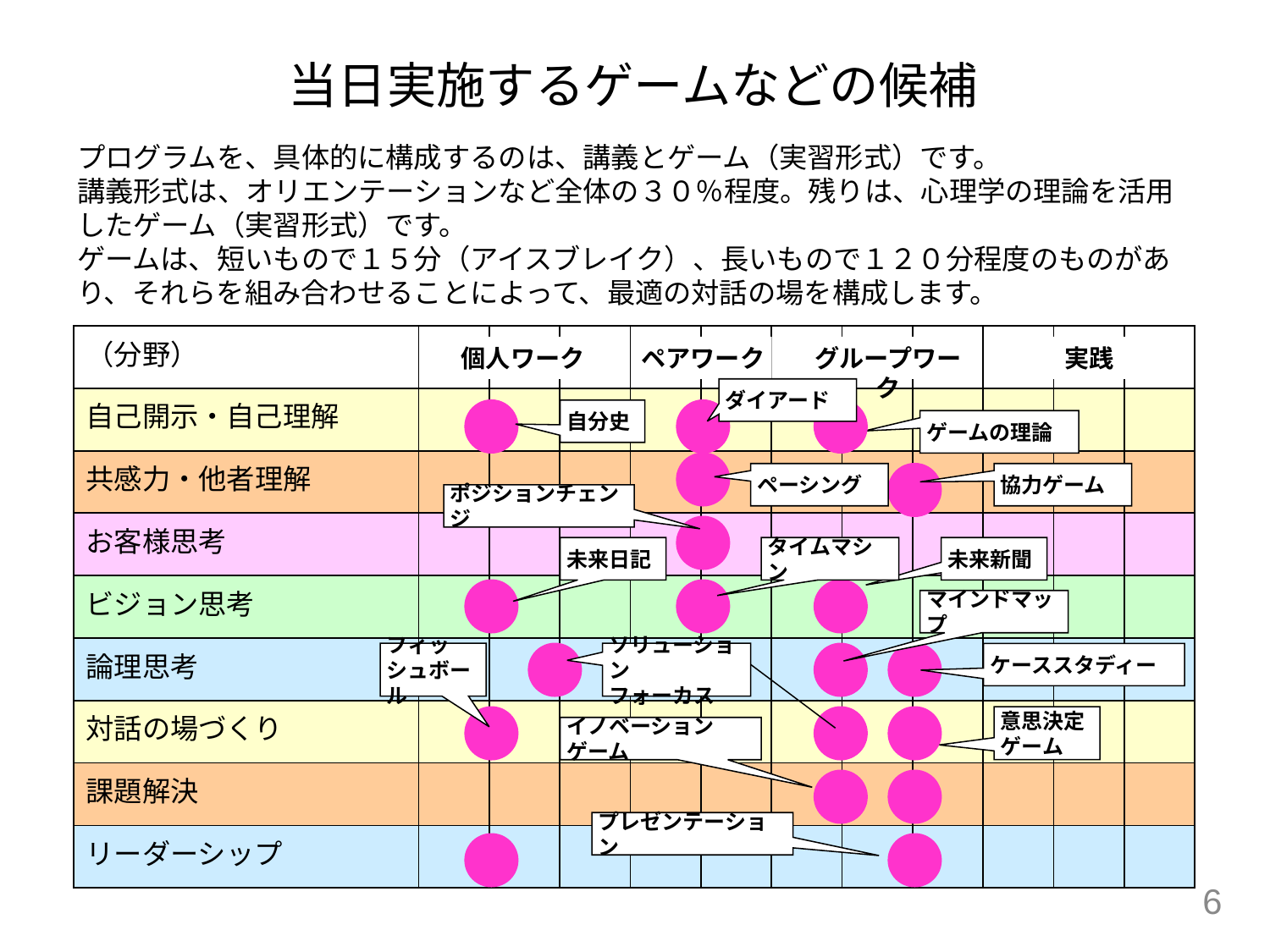

# 当日実施するゲームなどの候補
プログラムを、具体的に構成するのは、講義とゲーム（実習形式）です。
講義形式は、オリエンテーションなど全体の３０％程度。残りは、心理学の理論を活用したゲーム（実習形式）です。
ゲームは、短いもので１５分（アイスブレイク）、長いもので１２０分程度のものがあり、それらを組み合わせることによって、最適の対話の場を構成します。
| （分野） |  |  |  |  |  |  |  |  |  |  |  |
| --- | --- | --- | --- | --- | --- | --- | --- | --- | --- | --- | --- |
| 自己開示・自己理解 |  |  |  |  |  |  |  |  |  |  |  |
| 共感力・他者理解 |  |  |  |  |  |  |  |  |  |  |  |
| お客様思考 |  |  |  |  |  |  |  |  |  |  |  |
| ビジョン思考 |  |  |  |  |  |  |  |  |  |  |  |
| 論理思考 |  |  |  |  |  |  |  |  |  |  |  |
| 対話の場づくり |  |  |  |  |  |  |  |  |  |  |  |
| 課題解決 |  |  |  |  |  |  |  |  |  |  |  |
| リーダーシップ |  |  |  |  |  |  |  |  |  |  |  |
個人ワーク
ペアワーク
グループワーク
実践
ダイアード

自分史

ゲームの理論

ペーシング

協力ゲーム
ポジションチェンジ

未来日記
タイムマシン
未来新聞

マインドマップ
フィッシュボール

ソリューション
フォーカス

ケーススタディー

意思決定
ゲーム
イノベーションゲーム

プレゼンテーション

6